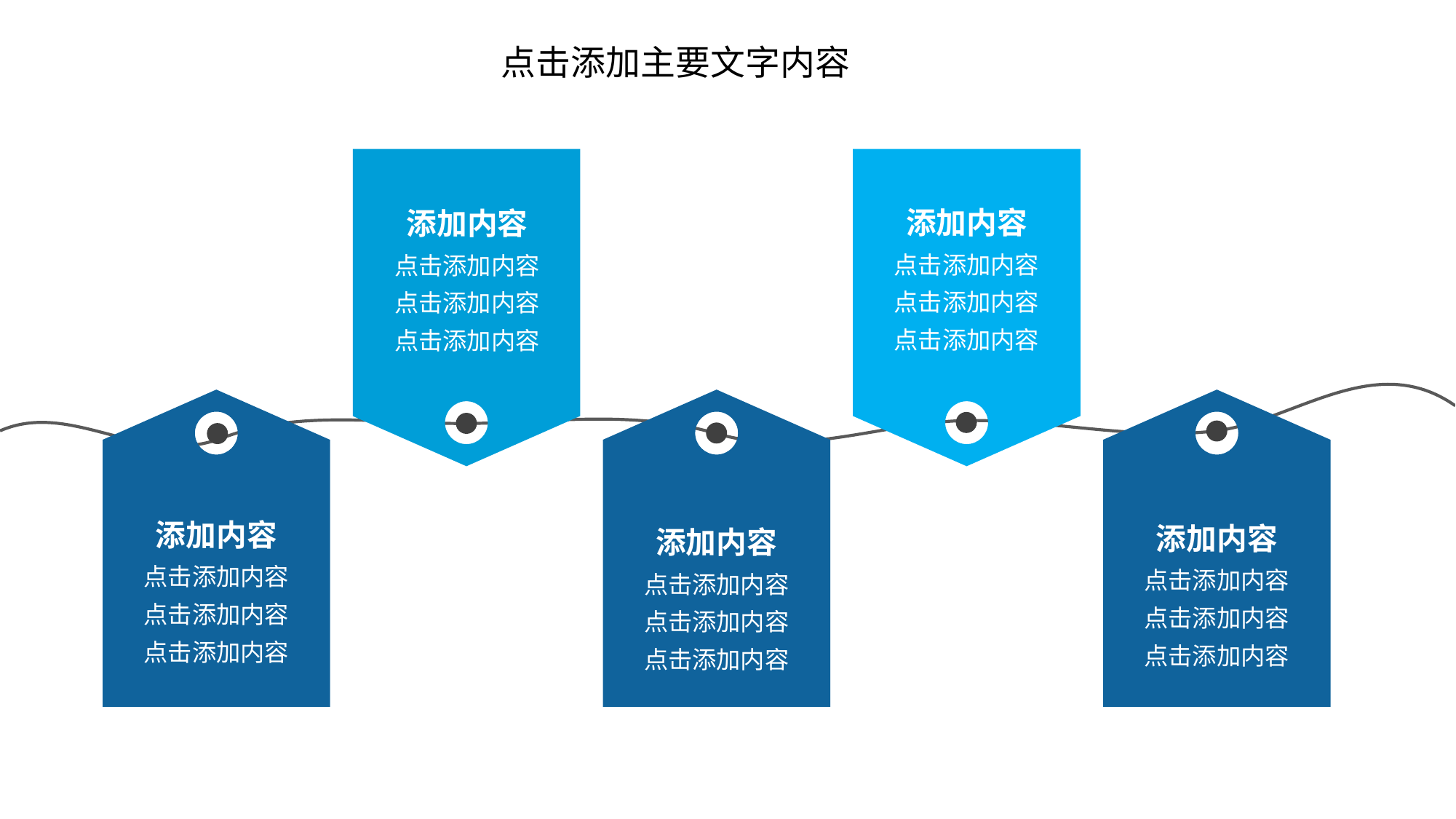

添加内容
点击添加内容
点击添加内容
点击添加内容

添加内容
点击添加内容
点击添加内容
点击添加内容

添加内容
点击添加内容
点击添加内容
点击添加内容

添加内容
点击添加内容
点击添加内容
点击添加内容

添加内容
点击添加内容
点击添加内容
点击添加内容